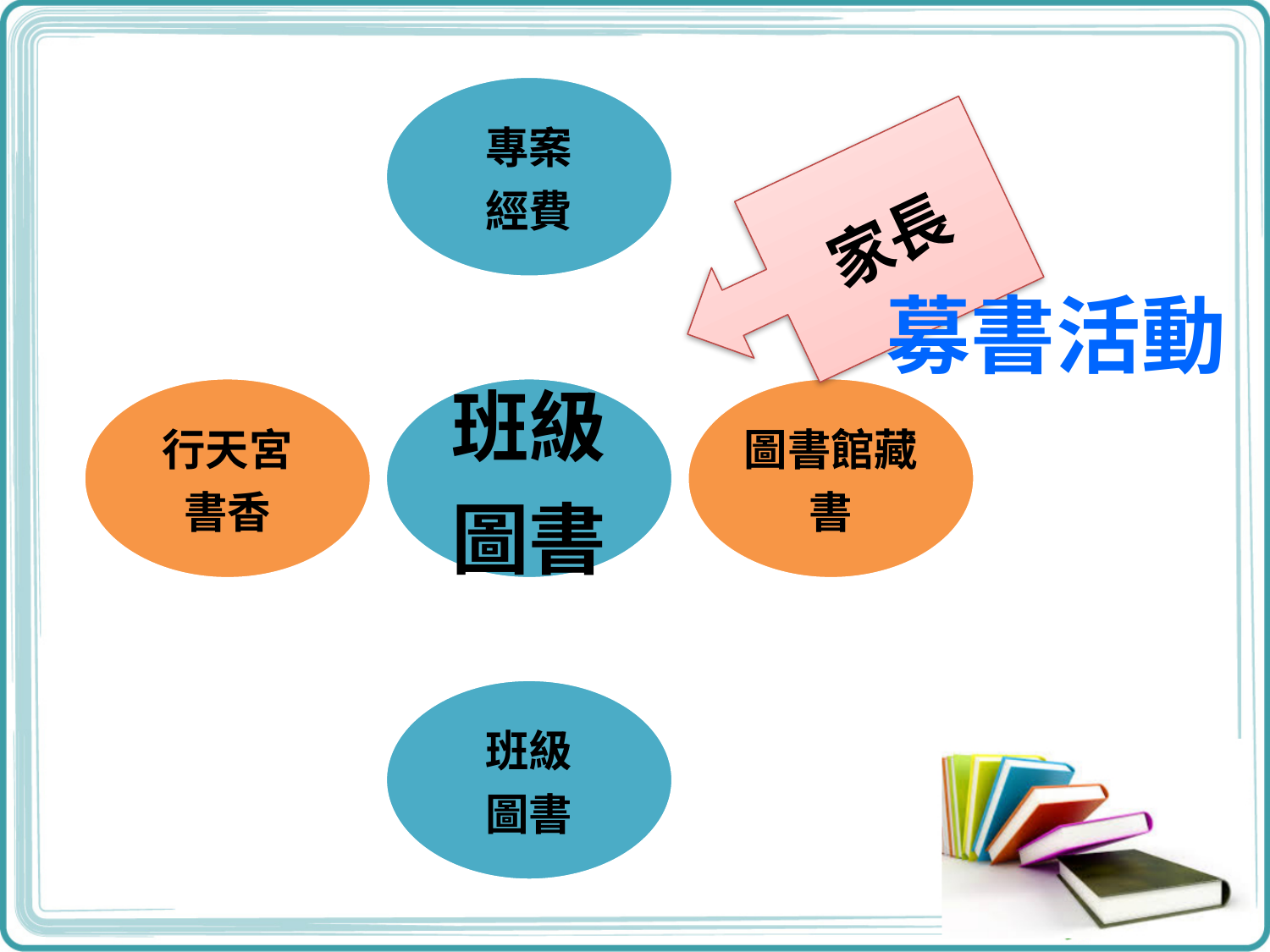

班級
圖書
專案
經費
圖書館藏書
班級
圖書
行天宮
書香
家長
募書活動